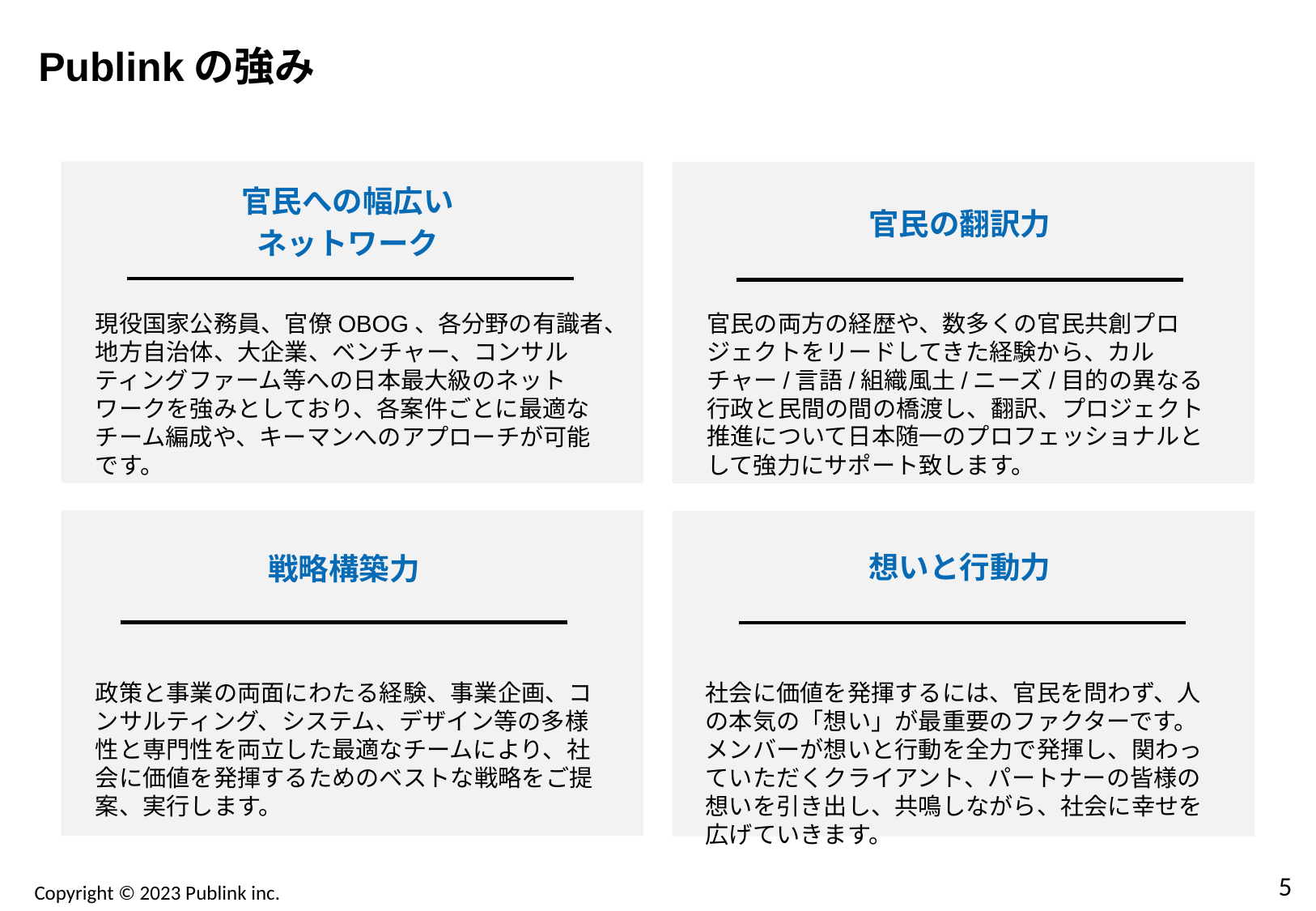

Publinkの強み

官民への幅広い
ネットワーク
官民の翻訳力
現役国家公務員、官僚OBOG、各分野の有識者、地方自治体、大企業、ベンチャー、コンサルティングファーム等への日本最大級のネットワークを強みとしており、各案件ごとに最適なチーム編成や、キーマンへのアプローチが可能です。
官民の両方の経歴や、数多くの官民共創プロジェクトをリードしてきた経験から、カルチャー/言語/組織風土/ニーズ/目的の異なる行政と民間の間の橋渡し、翻訳、プロジェクト推進について日本随一のプロフェッショナルとして強力にサポート致します。

想いと行動力
戦略構築力
政策と事業の両面にわたる経験、事業企画、コンサルティング、システム、デザイン等の多様性と専門性を両立した最適なチームにより、社会に価値を発揮するためのベストな戦略をご提案、実行します。
社会に価値を発揮するには、官民を問わず、人の本気の「想い」が最重要のファクターです。メンバーが想いと行動を全力で発揮し、関わっていただくクライアント、パートナーの皆様の想いを引き出し、共鳴しながら、社会に幸せを広げていきます。
5
Copyright © 2023 Publink inc.